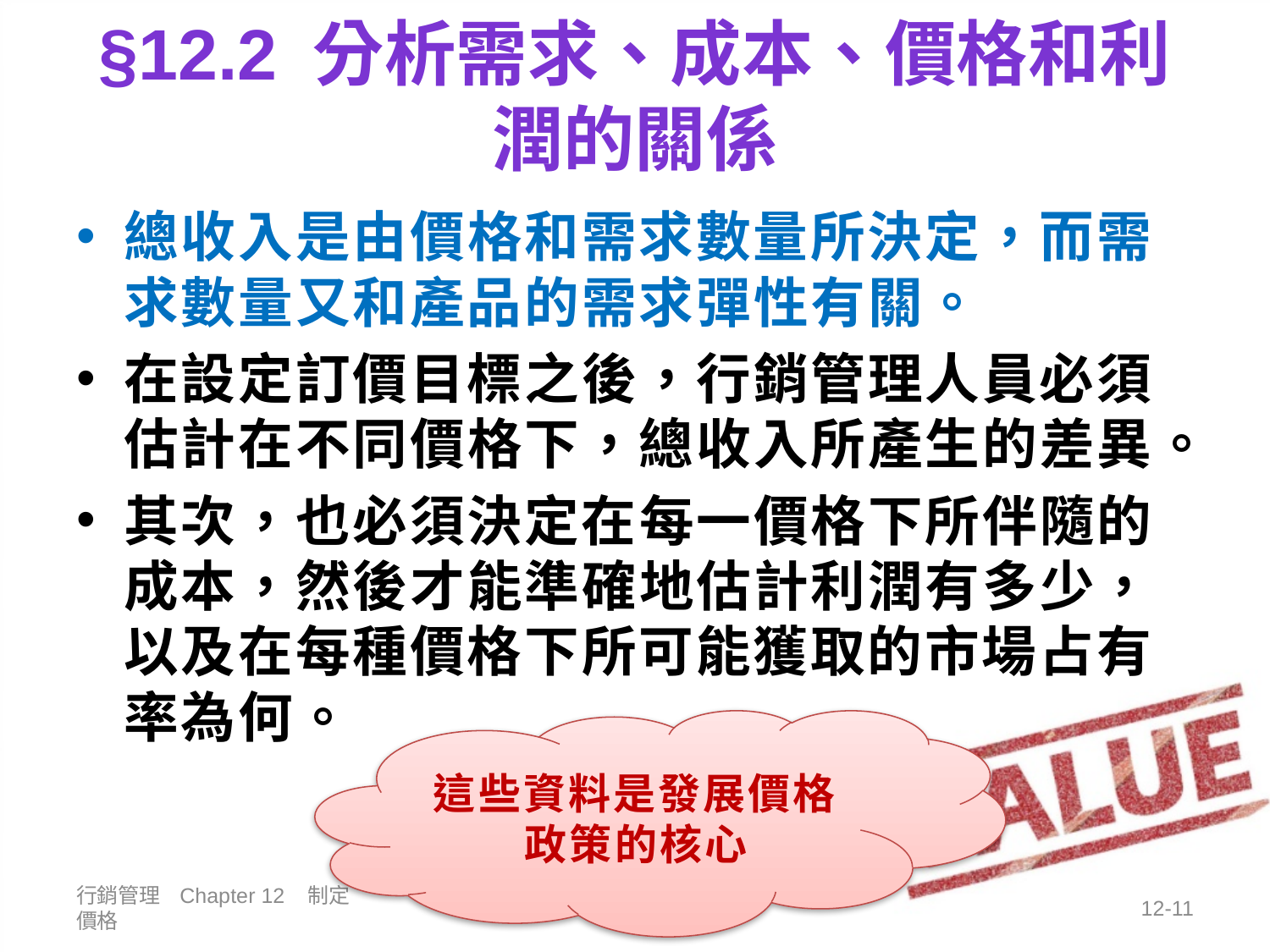

# §12.2 分析需求、成本、價格和利潤的關係
總收入是由價格和需求數量所決定，而需求數量又和產品的需求彈性有關。
在設定訂價目標之後，行銷管理人員必須估計在不同價格下，總收入所產生的差異。
其次，也必須決定在每一價格下所伴隨的成本，然後才能準確地估計利潤有多少，以及在每種價格下所可能獲取的市場占有率為何。
這些資料是發展價格政策的核心
行銷管理   Chapter 12   制定價格
12-11